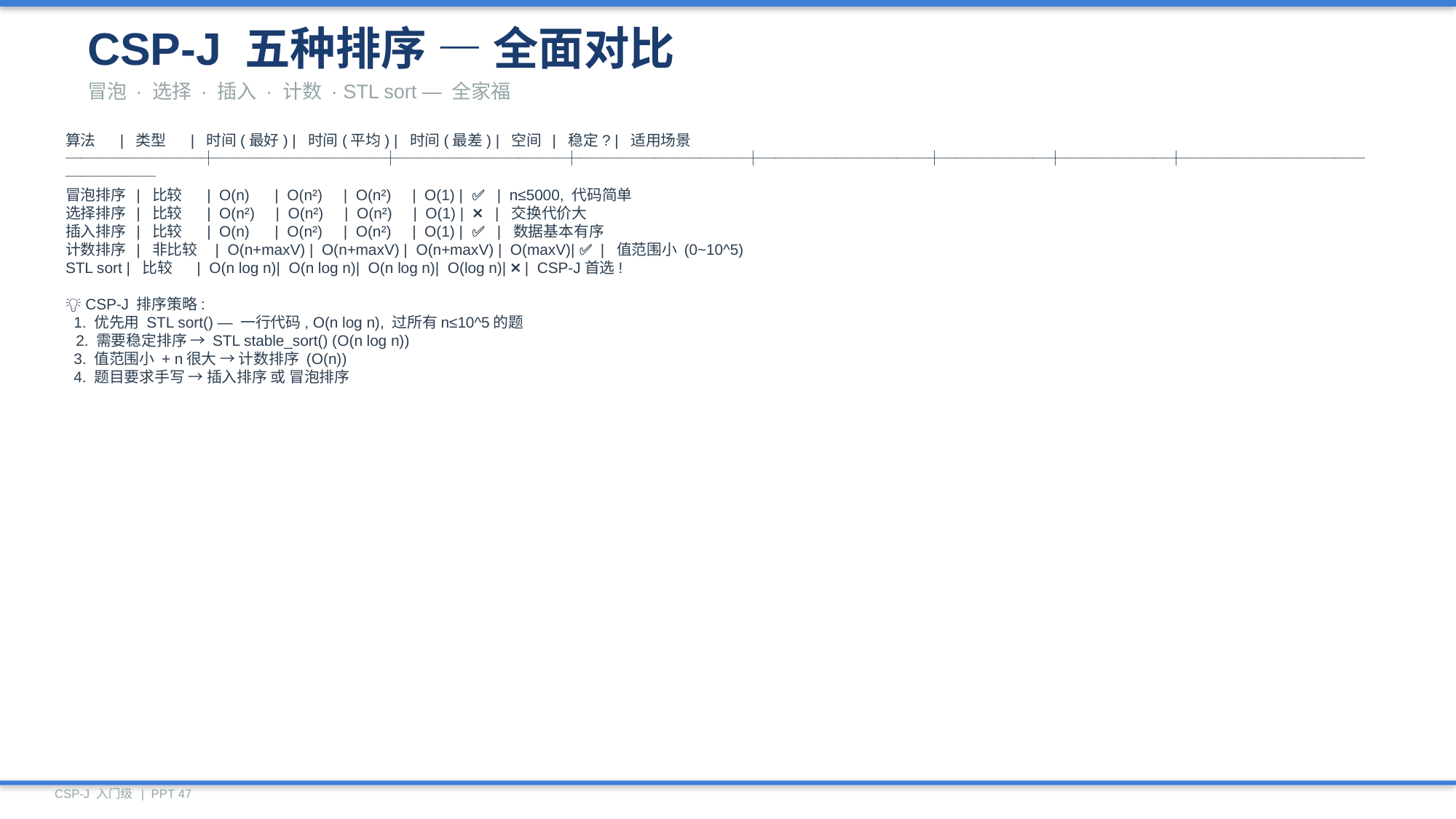

CSP-J 五种排序 — 全面对比
冒泡 · 选择 · 插入 · 计数 · STL sort — 全家福
算法      |  类型      |  时间(最好) |  时间(平均) |  时间(最差) |  空间  |  稳定? |  适用场景
─────────┼───────────┼───────────┼───────────┼───────────┼───────┼───────┼──────────────────
冒泡排序  |  比较      |  O(n)      |  O(n²)     |  O(n²)     |  O(1) |  ✅   |  n≤5000, 代码简单
选择排序  |  比较      |  O(n²)     |  O(n²)     |  O(n²)     |  O(1) |  ❌   |  交换代价大
插入排序  |  比较      |  O(n)      |  O(n²)     |  O(n²)     |  O(1) |  ✅   |  数据基本有序
计数排序  |  非比较    |  O(n+maxV) |  O(n+maxV) |  O(n+maxV) |  O(maxV)| ✅  |  值范围小 (0~10^5)
STL sort |  比较      |  O(n log n)|  O(n log n)|  O(n log n)|  O(log n)| ❌ |  CSP-J首选!
💡 CSP-J 排序策略:
  1. 优先用 STL sort() — 一行代码, O(n log n), 过所有n≤10^5的题
  2. 需要稳定排序 → STL stable_sort() (O(n log n))
  3. 值范围小 + n很大 → 计数排序 (O(n))
  4. 题目要求手写 → 插入排序 或 冒泡排序

CSP-J 入门级  |  PPT 47